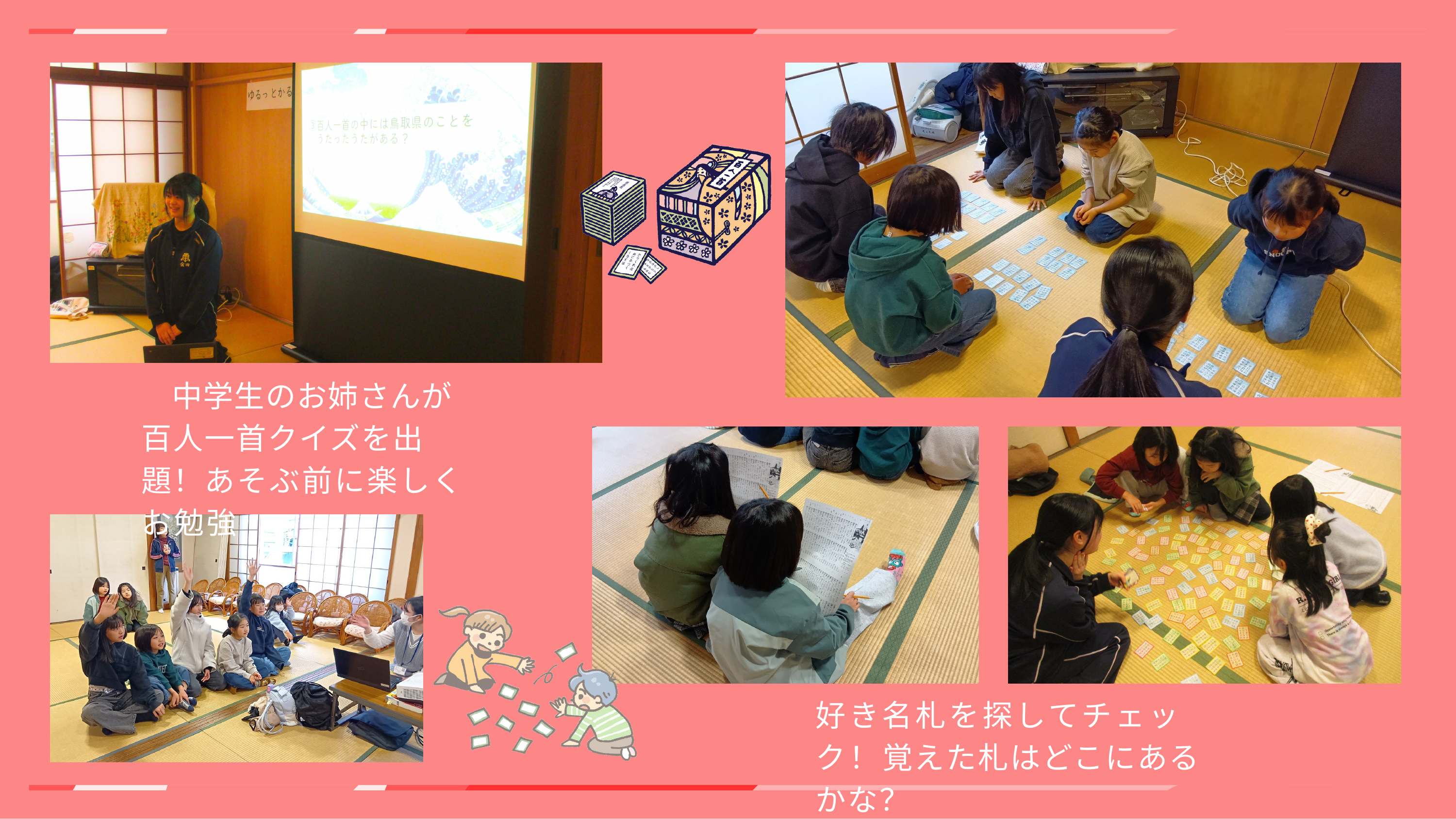

中学生のお姉さんが 百人一首クイズを出題！あそぶ前に楽しくお勉強
好き名札を探してチェック！覚えた札はどこにあるかな？